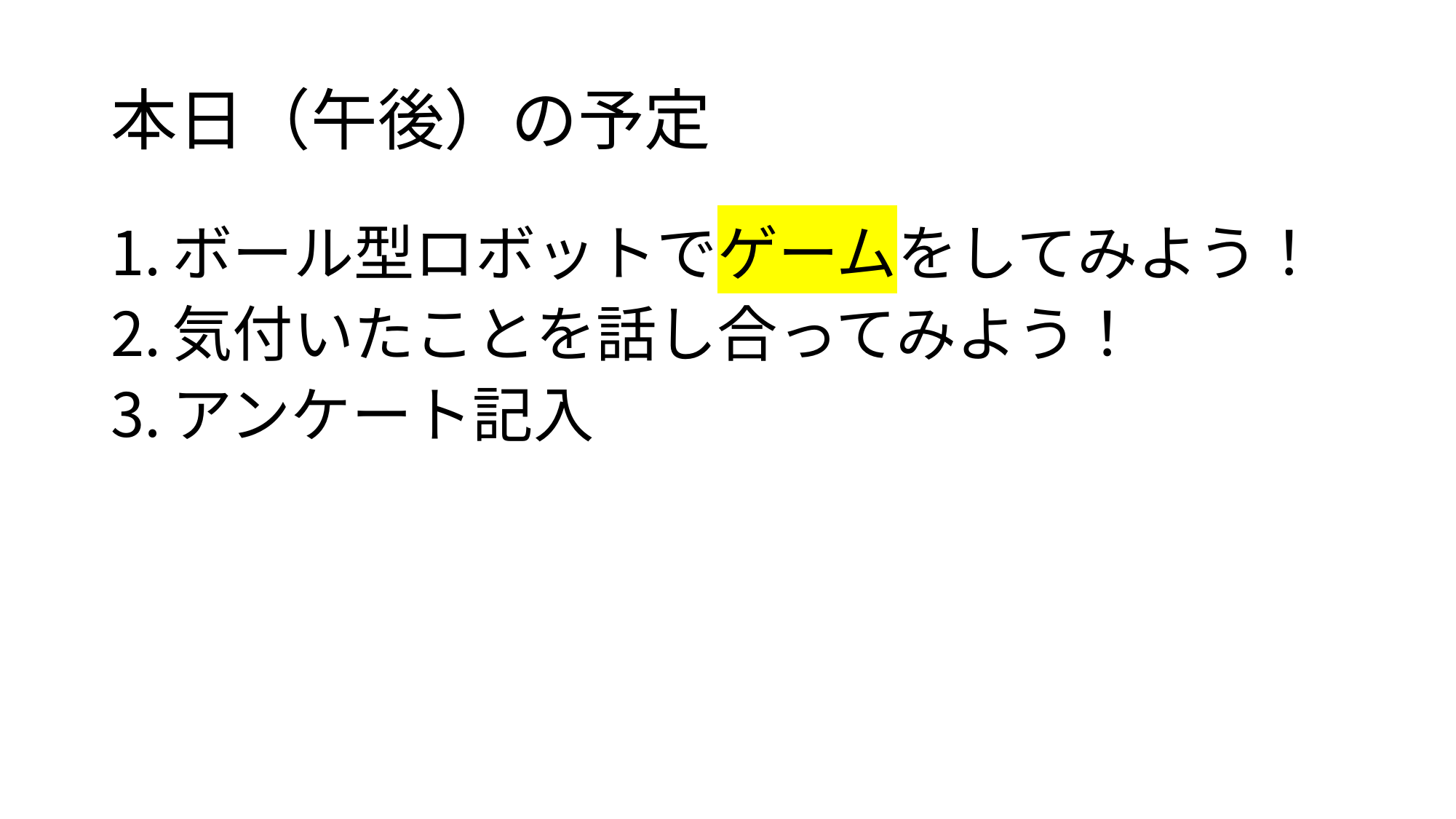

# 本日（午後）の予定
ボール型ロボットでゲームをしてみよう！
気付いたことを話し合ってみよう！
アンケート記入